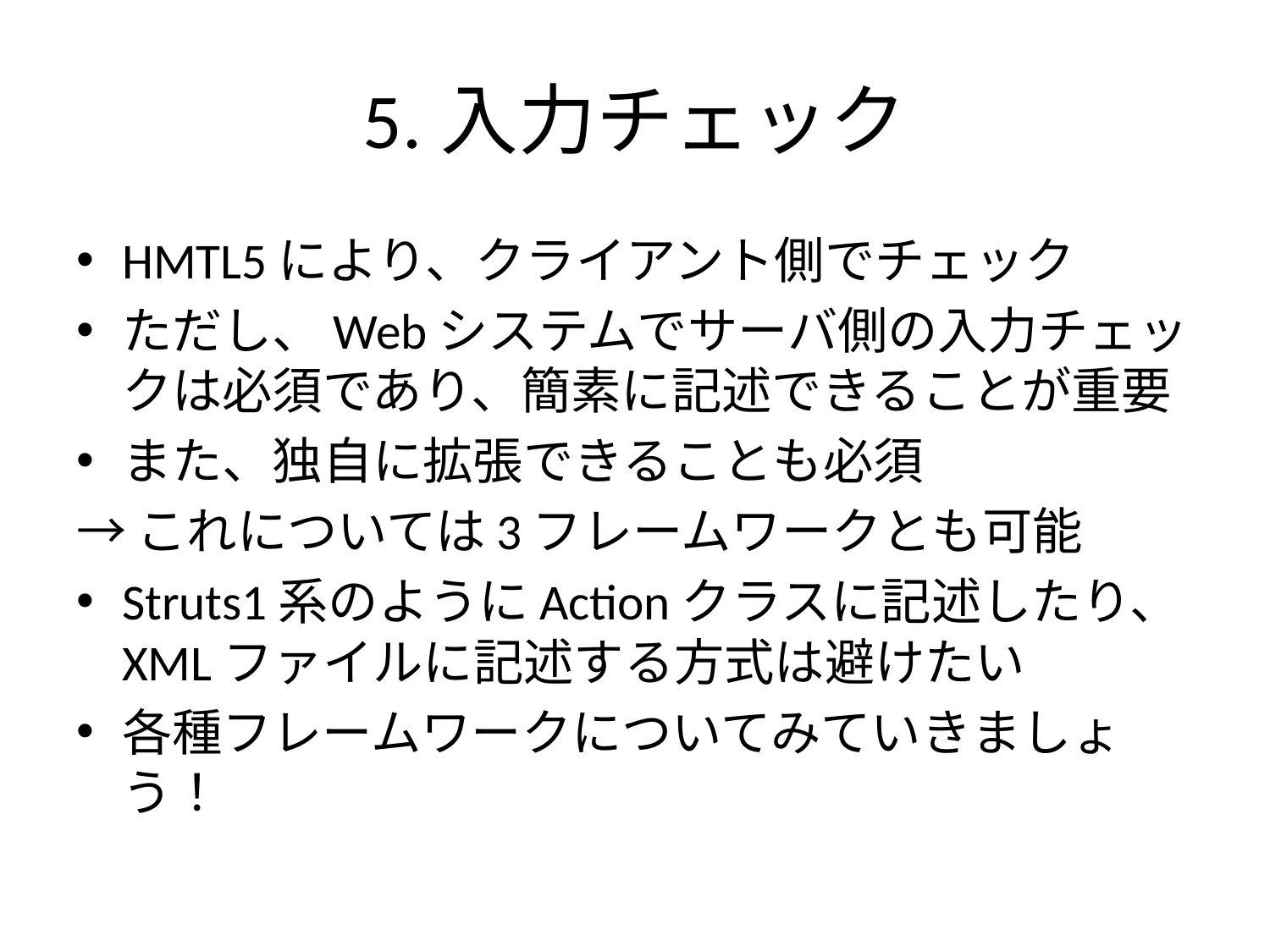

# 5.入力チェック
HMTL5により、クライアント側でチェック
ただし、Webシステムでサーバ側の入力チェックは必須であり、簡素に記述できることが重要
また、独自に拡張できることも必須
→これについては3フレームワークとも可能
Struts1系のようにActionクラスに記述したり、XMLファイルに記述する方式は避けたい
各種フレームワークについてみていきましょう！